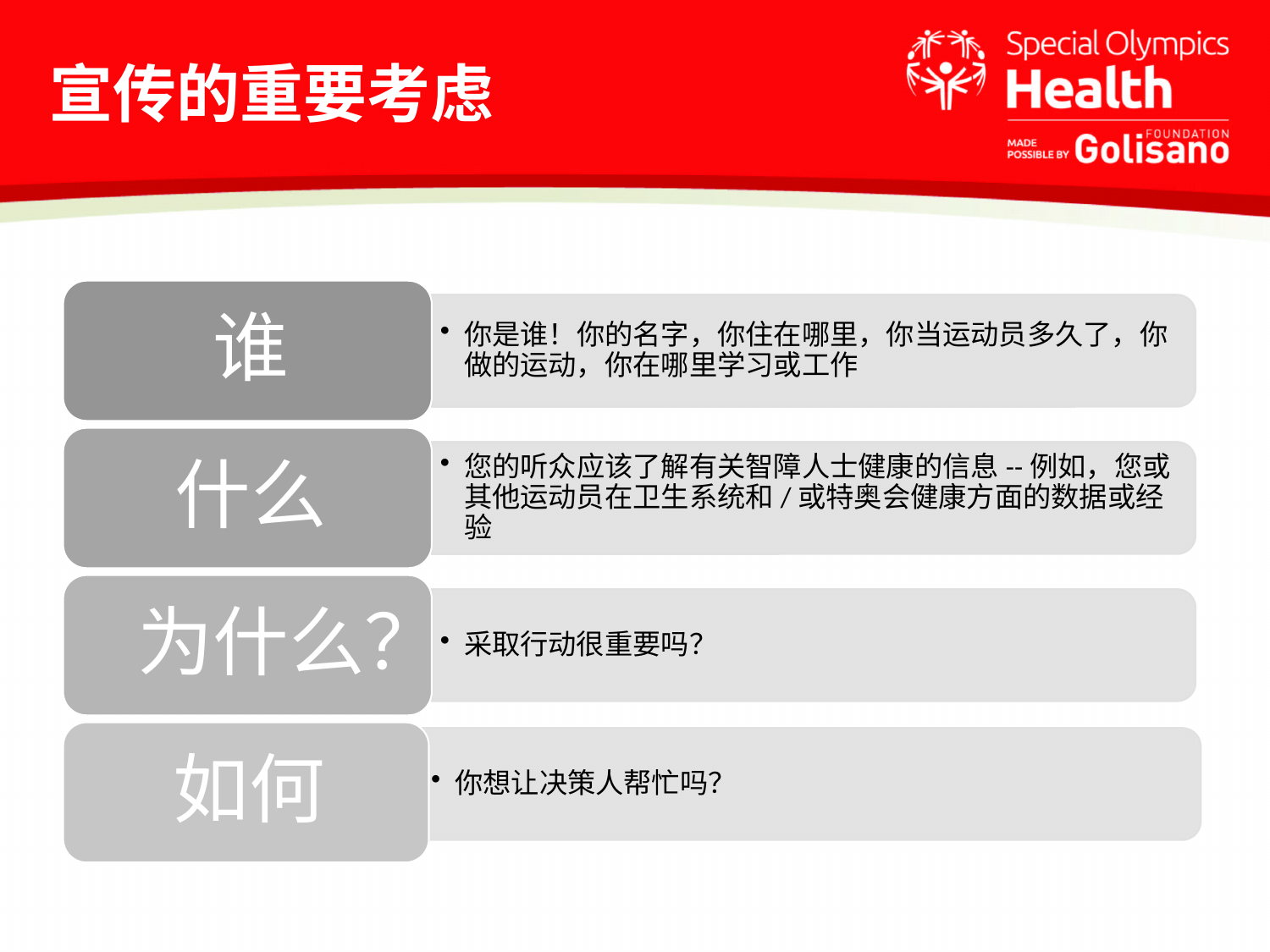

# 宣传的重要考虑
你是谁！你的名字，你住在哪里，你当运动员多久了，你做的运动，你在哪里学习或工作
谁
您的听众应该了解有关智障人士健康的信息--例如，您或其他运动员在卫生系统和/或特奥会健康方面的数据或经验
什么
采取行动很重要吗？
为什么？
你想让决策人帮忙吗？
如何